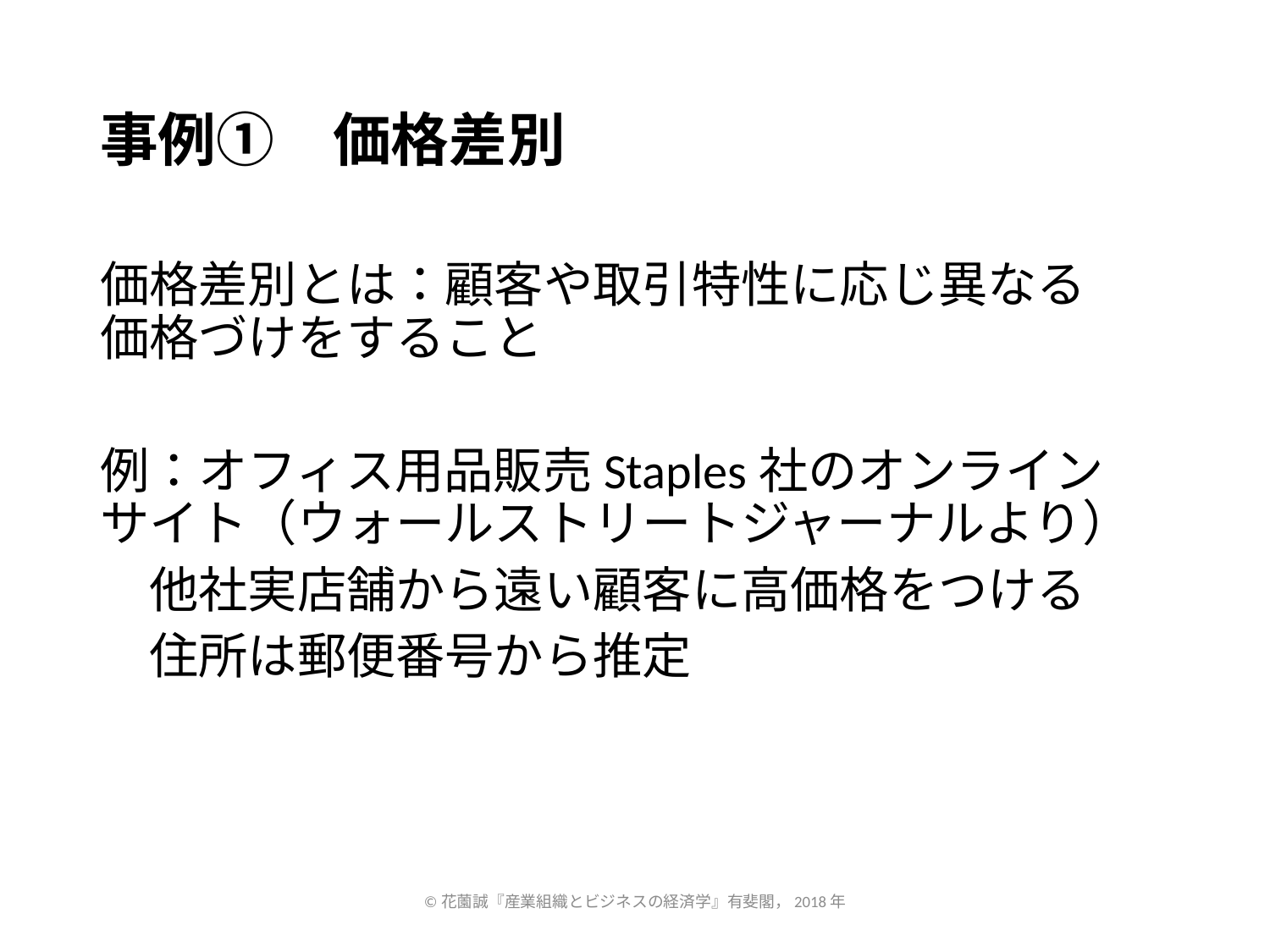

# 事例①　価格差別
価格差別とは：顧客や取引特性に応じ異なる　価格づけをすること

例：オフィス用品販売Staples社のオンライン　サイト（ウォールストリートジャーナルより）
　他社実店舗から遠い顧客に高価格をつける
　住所は郵便番号から推定

©花薗誠『産業組織とビジネスの経済学』有斐閣，2018年